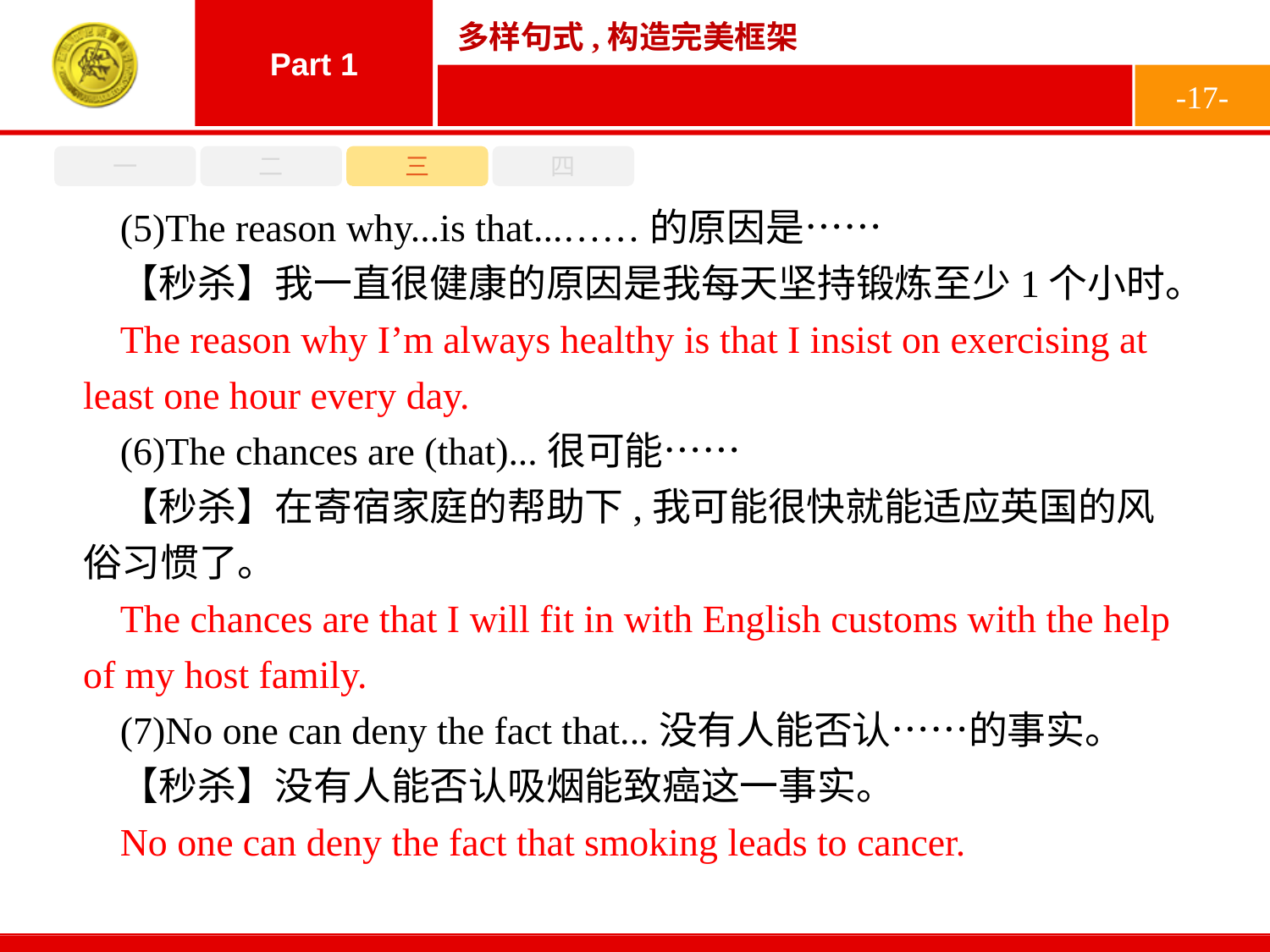

-17-
一
二
三
四
(5)The reason why...is that...……的原因是……
【秒杀】我一直很健康的原因是我每天坚持锻炼至少1个小时。

(6)The chances are (that)...很可能……
【秒杀】在寄宿家庭的帮助下,我可能很快就能适应英国的风俗习惯了。

(7)No one can deny the fact that...没有人能否认……的事实。
【秒杀】没有人能否认吸烟能致癌这一事实。
The reason why I’m always healthy is that I insist on exercising at least one hour every day.

The chances are that I will fit in with English customs with the help of my host family.

No one can deny the fact that smoking leads to cancer.